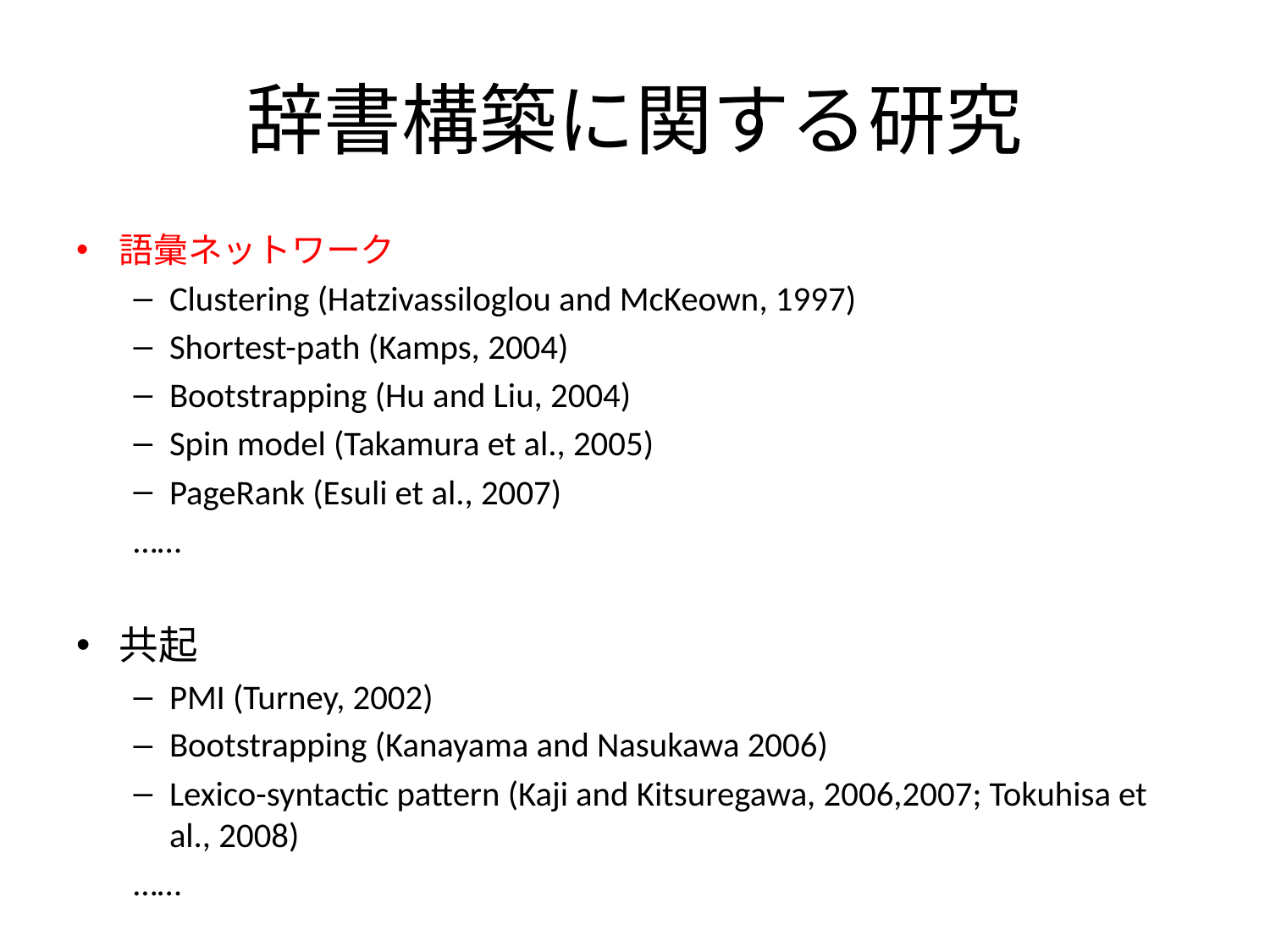

# 辞書構築に関する研究
語彙ネットワーク
Clustering (Hatzivassiloglou and McKeown, 1997)
Shortest-path (Kamps, 2004)
Bootstrapping (Hu and Liu, 2004)
Spin model (Takamura et al., 2005)
PageRank (Esuli et al., 2007)
……

共起
PMI (Turney, 2002)
Bootstrapping (Kanayama and Nasukawa 2006)
Lexico-syntactic pattern (Kaji and Kitsuregawa, 2006,2007; Tokuhisa et al., 2008)
……